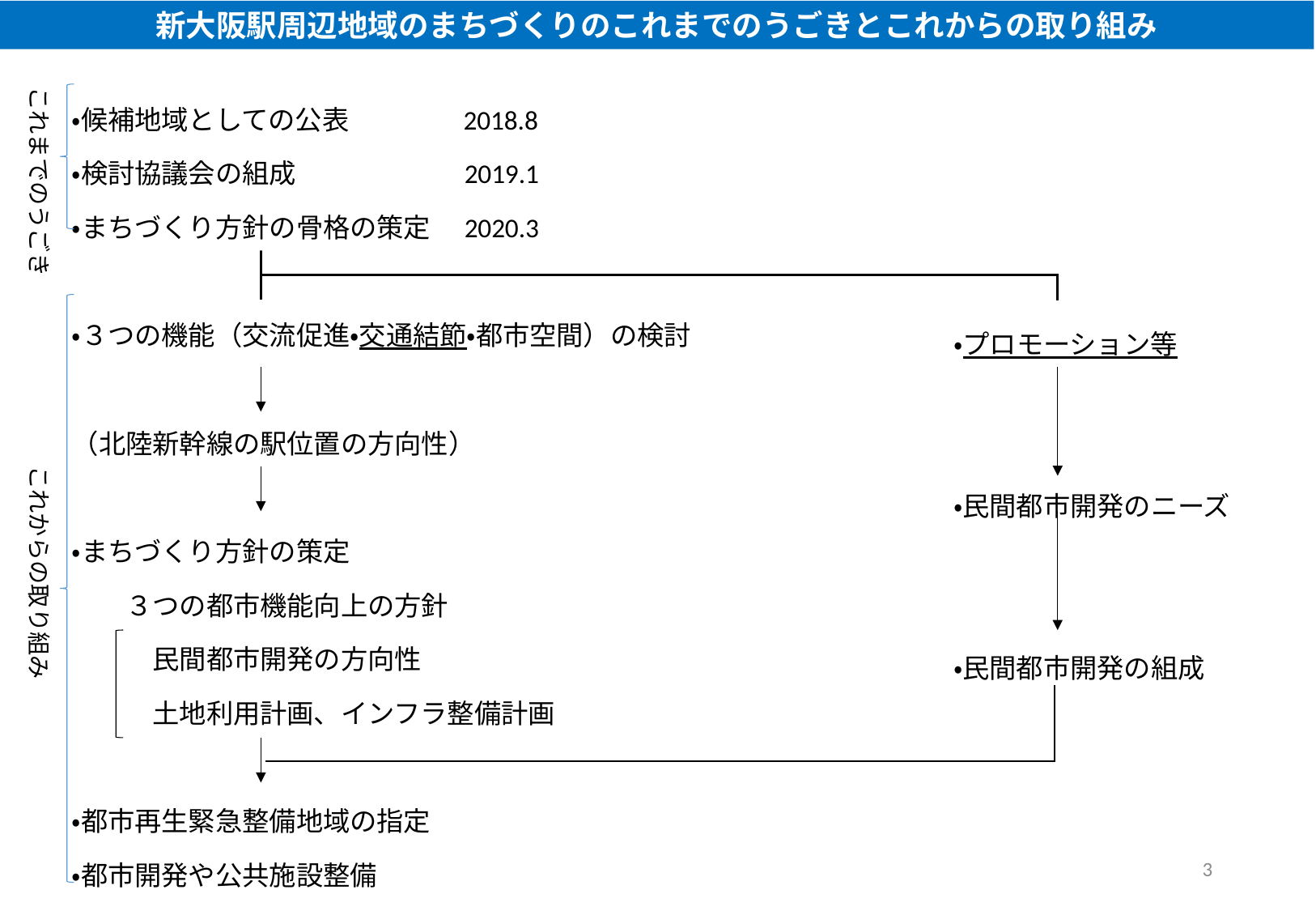

新大阪駅周辺地域のまちづくりのこれまでのうごきとこれからの取り組み
これまでのうごき
・候補地域としての公表　　　　2018.8
・検討協議会の組成　　　　　　2019.1
・まちづくり方針の骨格の策定　2020.3

・３つの機能（交流促進・交通結節・都市空間）の検討

（北陸新幹線の駅位置の方向性）

・まちづくり方針の策定
　　３つの都市機能向上の方針
　　　民間都市開発の方向性
　　　土地利用計画、インフラ整備計画

・都市再生緊急整備地域の指定
・都市開発や公共施設整備

・プロモーション等

・民間都市開発のニーズ

・民間都市開発の組成
これからの取り組み

3